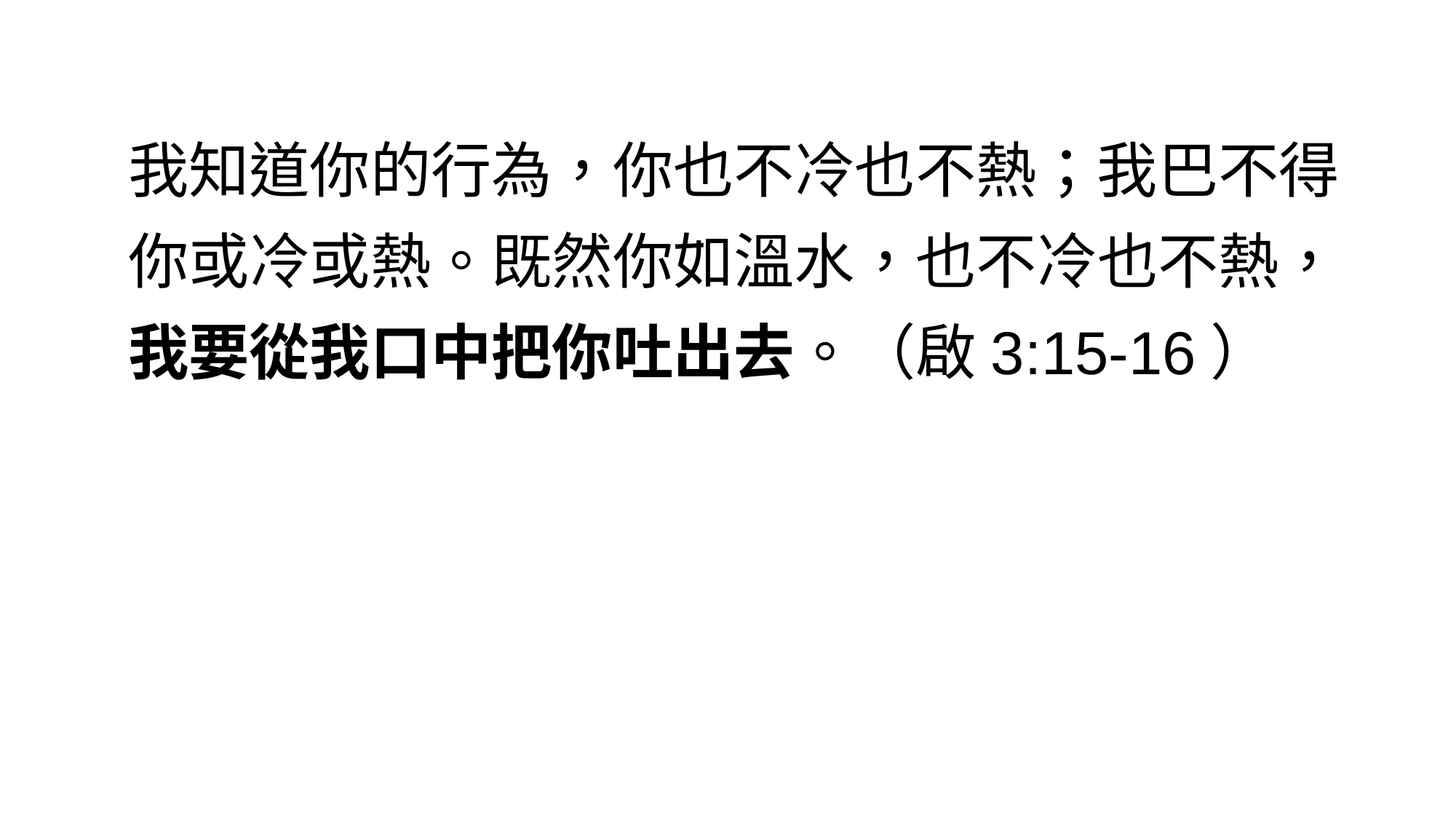

我知道你的行為，你也不冷也不熱；我巴不得你或冷或熱。既然你如溫水，也不冷也不熱，我要從我口中把你吐出去。（啟3:15-16）